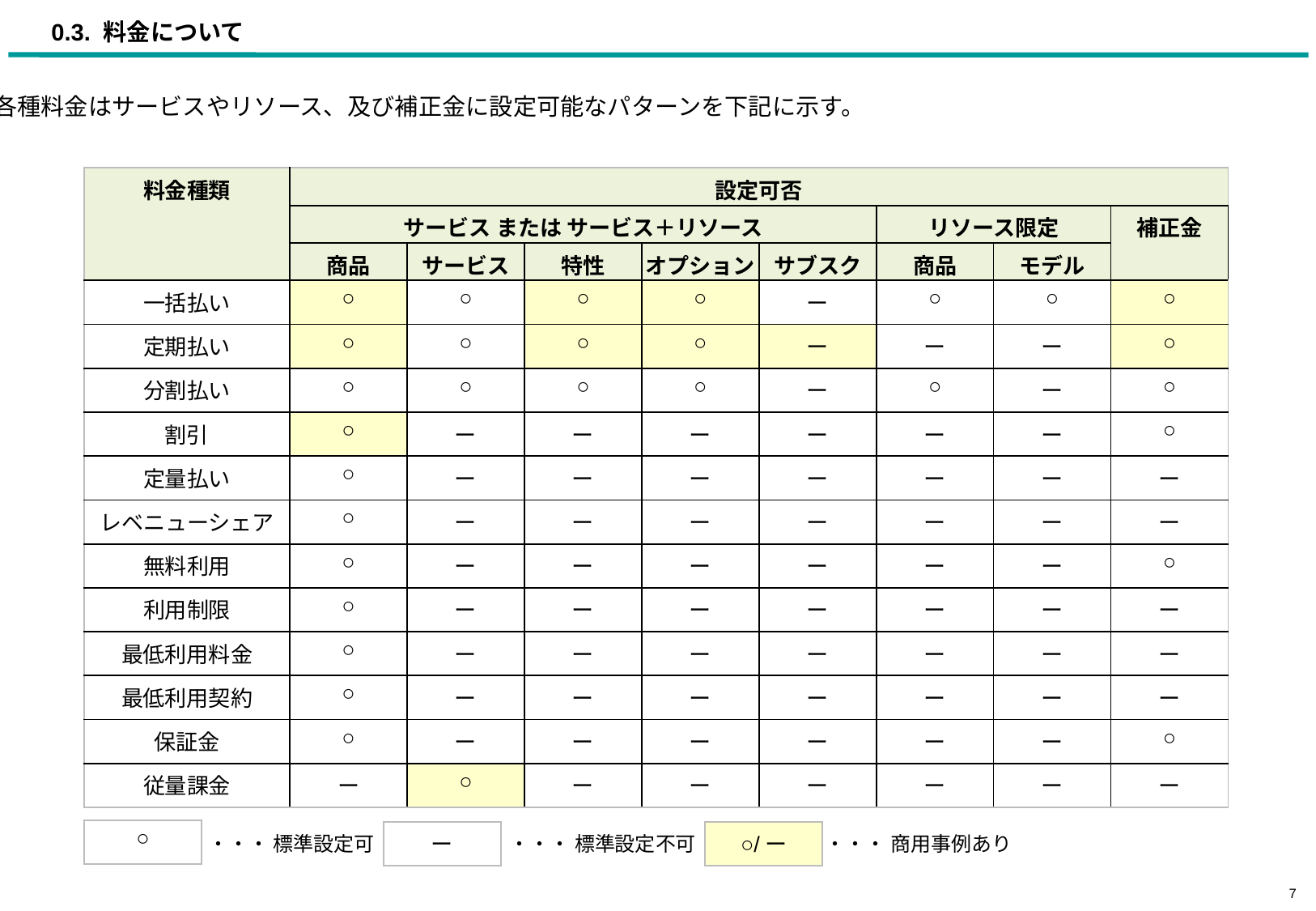

# 0.3. 料金について
各種料金はサービスやリソース、及び補正金に設定可能なパターンを下記に示す。
| 料金種類 | 設定可否 |  |  |  |  |  |  |  |
| --- | --- | --- | --- | --- | --- | --- | --- | --- |
|  | サービス または サービス＋リソース |  |  |  |  | リソース限定 |  | 補正金 |
|  | 商品 | サービス | 特性 | オプション | サブスク | 商品 | モデル |  |
| 一括払い | ○ | ○ | ○ | ○ | ー | ○ | ○ | ○ |
| 定期払い | ○ | ○ | ○ | ○ | ー | ー | ー | ○ |
| 分割払い | ○ | ○ | ○ | ○ | ー | ○ | ー | ○ |
| 割引 | ○ | ー | ー | ー | ー | ー | ー | ○ |
| 定量払い | ○ | ー | ー | ー | ー | ー | ー | ー |
| レベニューシェア | ○ | ー | ー | ー | ー | ー | ー | ー |
| 無料利用 | ○ | ー | ー | ー | ー | ー | ー | ○ |
| 利用制限 | ○ | ー | ー | ー | ー | ー | ー | ー |
| 最低利用料金 | ○ | ー | ー | ー | ー | ー | ー | ー |
| 最低利用契約 | ○ | ー | ー | ー | ー | ー | ー | ー |
| 保証金 | ○ | ー | ー | ー | ー | ー | ー | ○ |
| 従量課金 | ー | ○ | ー | ー | ー | ー | ー | ー |
| ○ |
| --- |
| ー |
| --- |
| ○/ー |
| --- |
・・・ 標準設定可
・・・ 標準設定不可
・・・ 商用事例あり
7